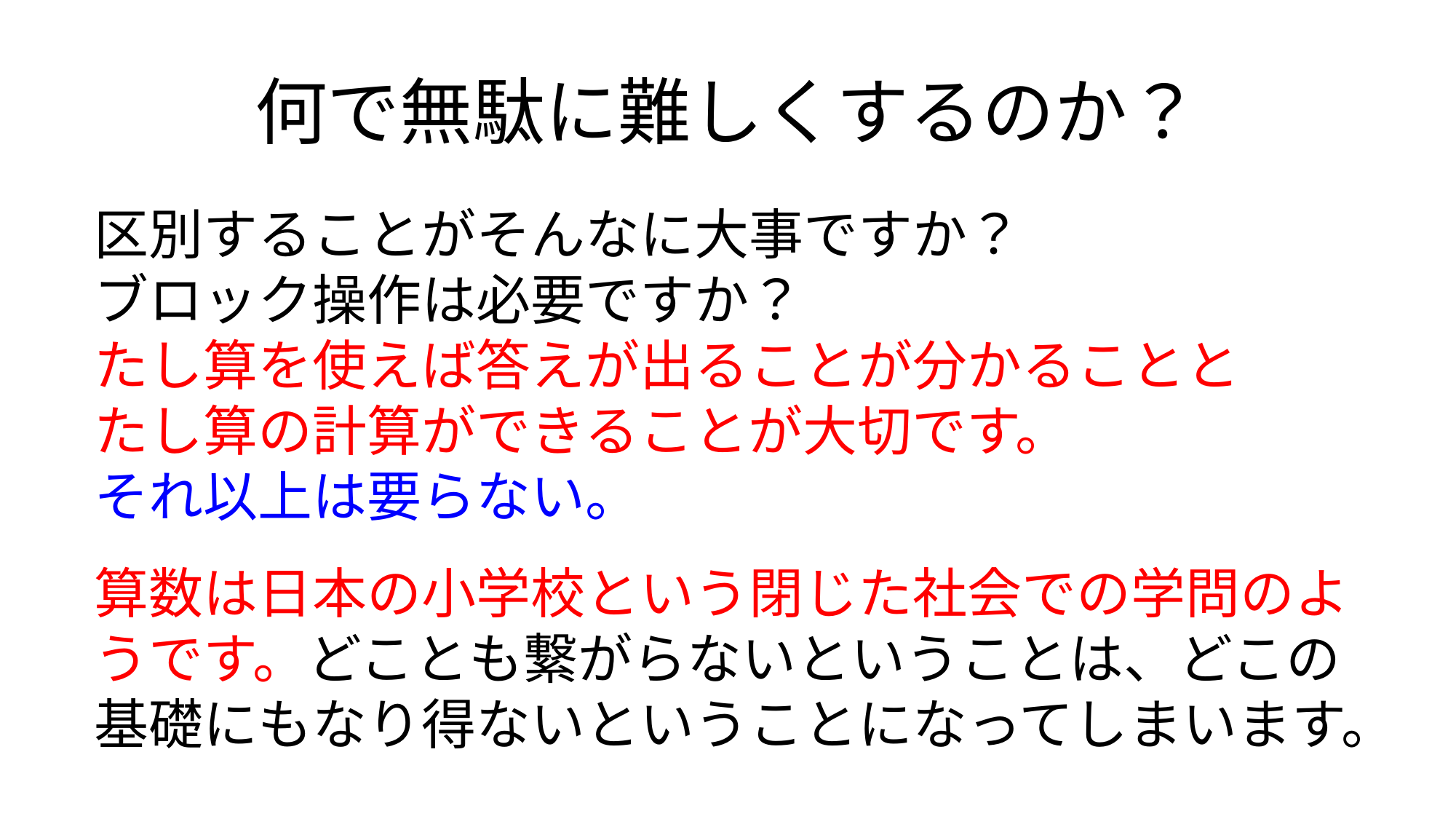

# 何で無駄に難しくするのか？
区別することがそんなに大事ですか？
ブロック操作は必要ですか？
たし算を使えば答えが出ることが分かることとたし算の計算ができることが大切です。
それ以上は要らない。
算数は日本の小学校という閉じた社会での学問のようです。どことも繋がらないということは、どこの基礎にもなり得ないということになってしまいます。